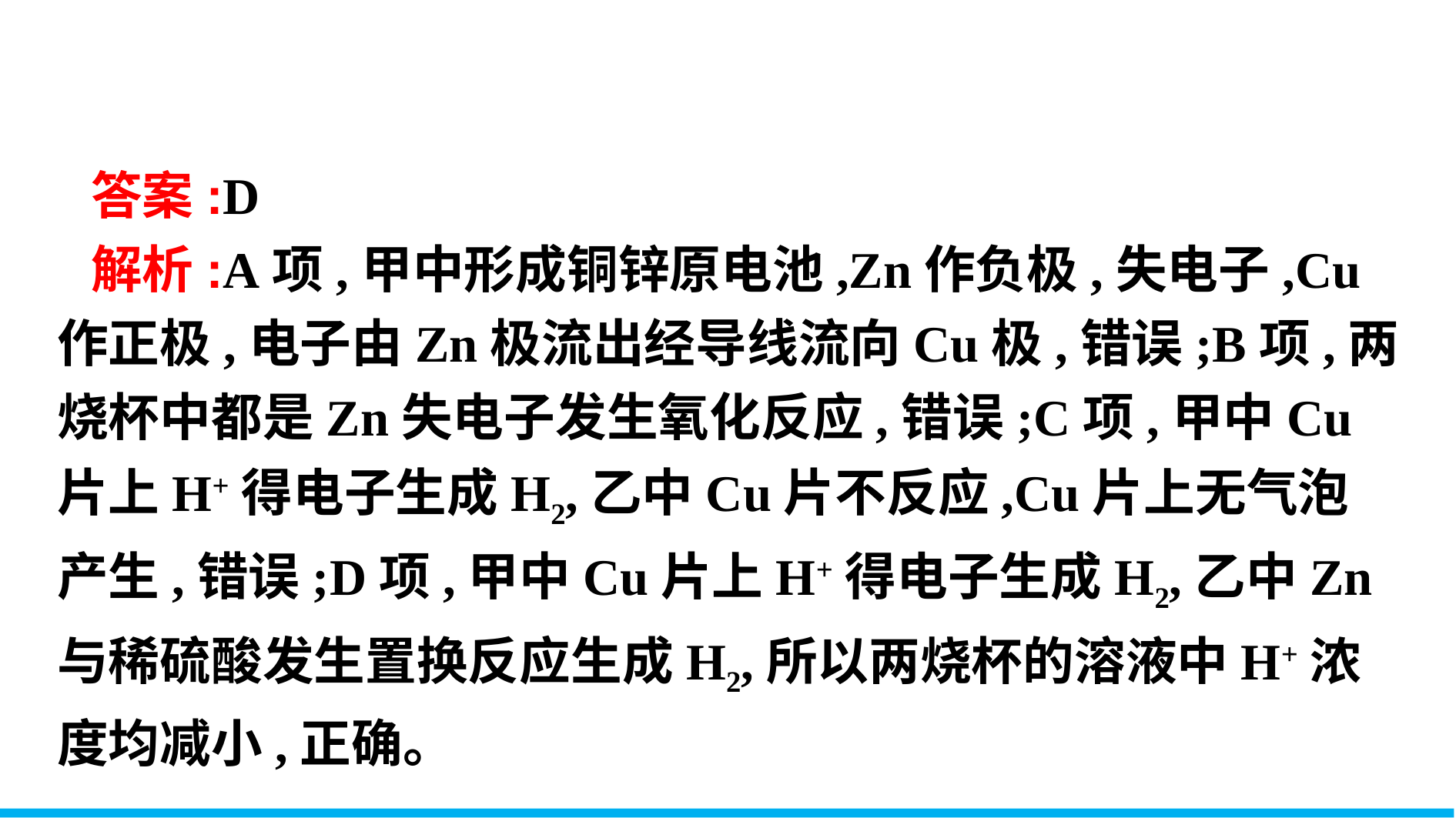

答案:D
解析:A项,甲中形成铜锌原电池,Zn作负极,失电子,Cu作正极,电子由Zn极流出经导线流向Cu极,错误;B项,两烧杯中都是Zn失电子发生氧化反应,错误;C项,甲中Cu片上H+得电子生成H2,乙中Cu片不反应,Cu片上无气泡产生,错误;D项,甲中Cu片上H+得电子生成H2,乙中Zn与稀硫酸发生置换反应生成H2,所以两烧杯的溶液中H+浓度均减小,正确。